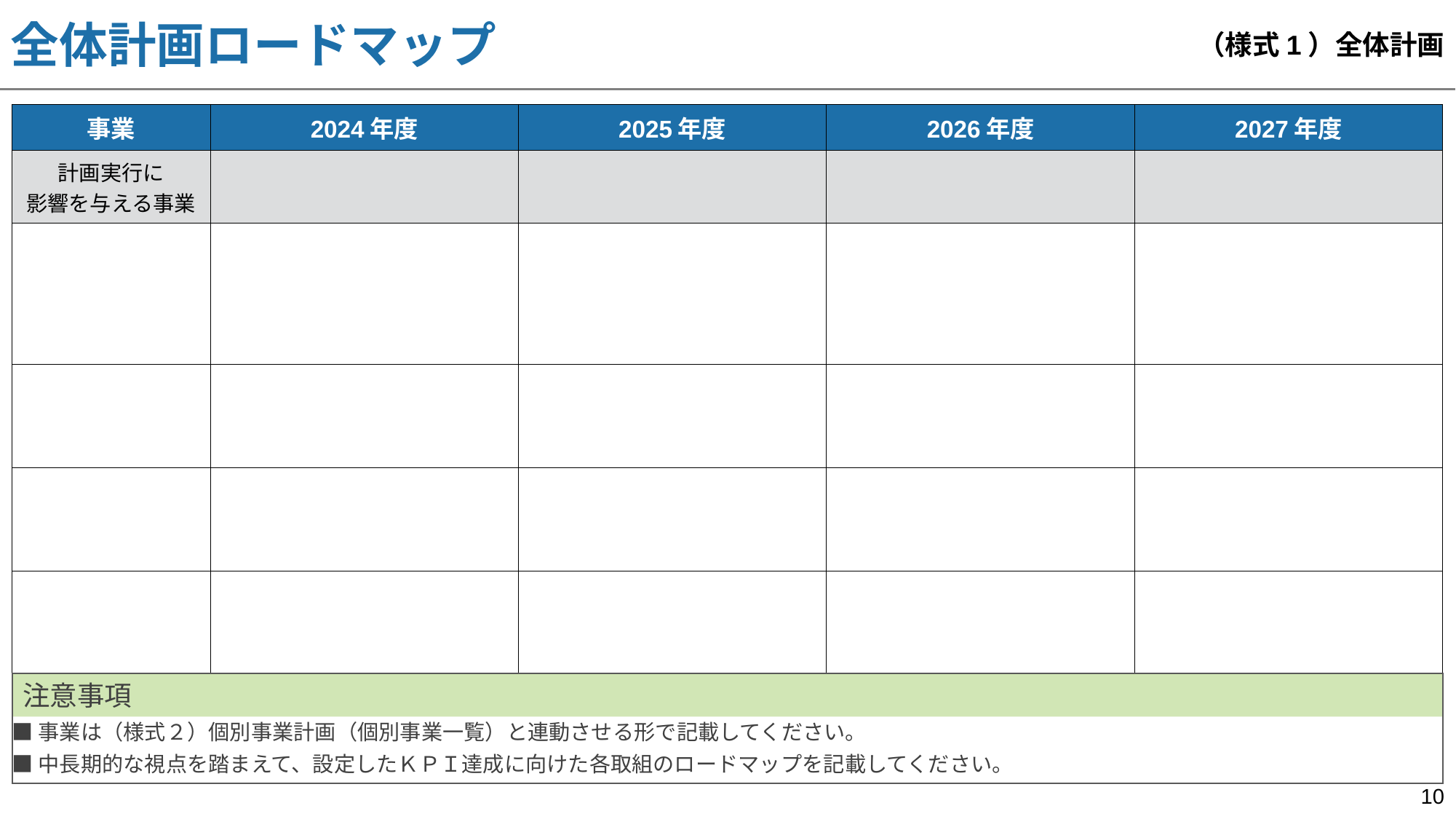

全体計画ロードマップ
（様式1）全体計画
| 事業 | 2024年度 | 2025年度 | 2026年度 | 2027年度 |
| --- | --- | --- | --- | --- |
| 計画実行に 影響を与える事業 |  |  |  |  |
|  |  |  |  |  |
|  |  |  |  |  |
|  |  |  |  |  |
|  |  |  |  |  |

注意事項
■事業は（様式２）個別事業計画（個別事業一覧）と連動させる形で記載してください。
■中長期的な視点を踏まえて、設定したＫＰＩ達成に向けた各取組のロードマップを記載してください。
10